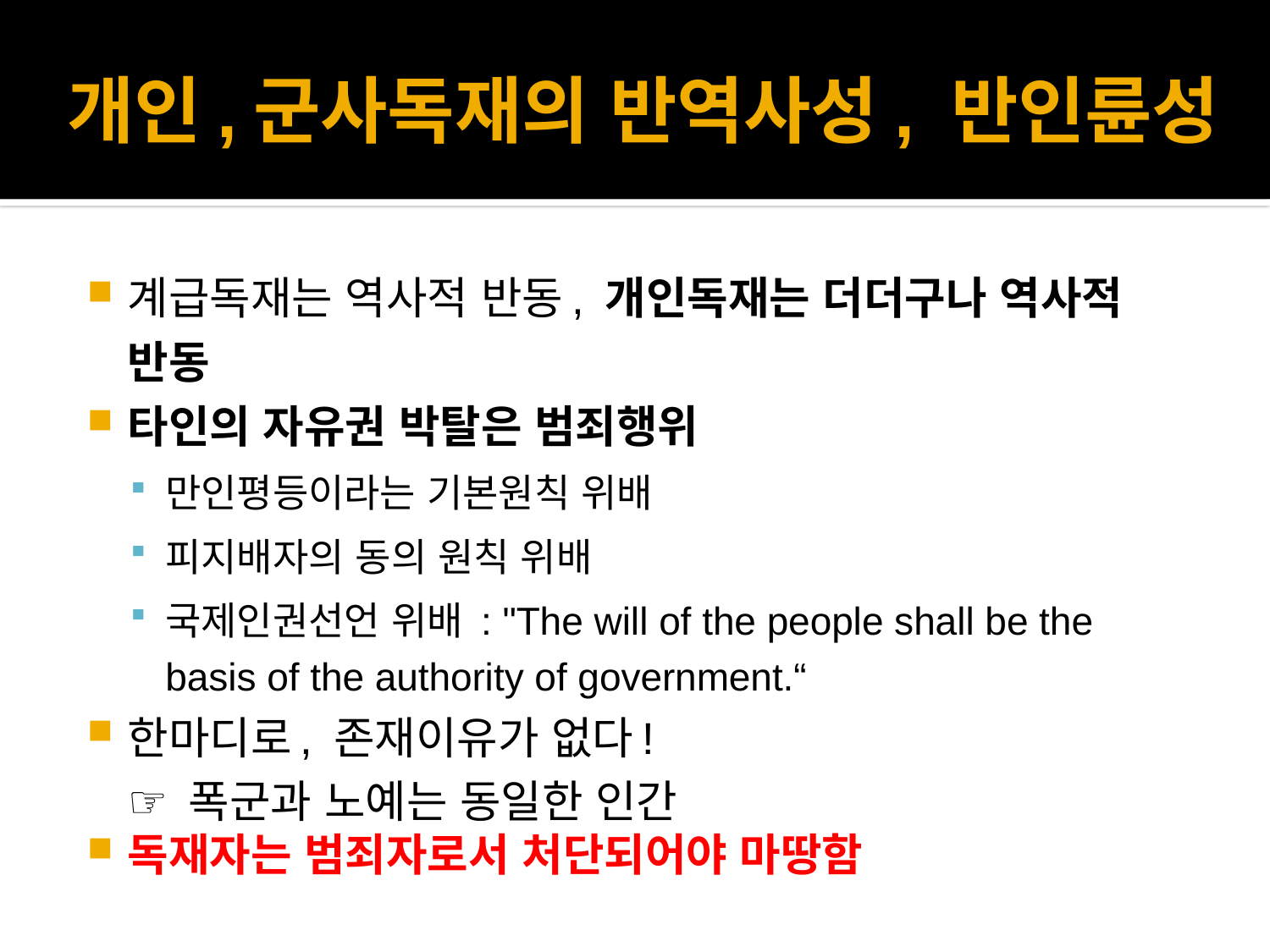

# 개인,군사독재의 반역사성, 반인륜성
계급독재는 역사적 반동, 개인독재는 더더구나 역사적 반동
타인의 자유권 박탈은 범죄행위
만인평등이라는 기본원칙 위배
피지배자의 동의 원칙 위배
국제인권선언 위배 : "The will of the people shall be the basis of the authority of government.“
한마디로, 존재이유가 없다!
☞ 폭군과 노예는 동일한 인간
독재자는 범죄자로서 처단되어야 마땅함